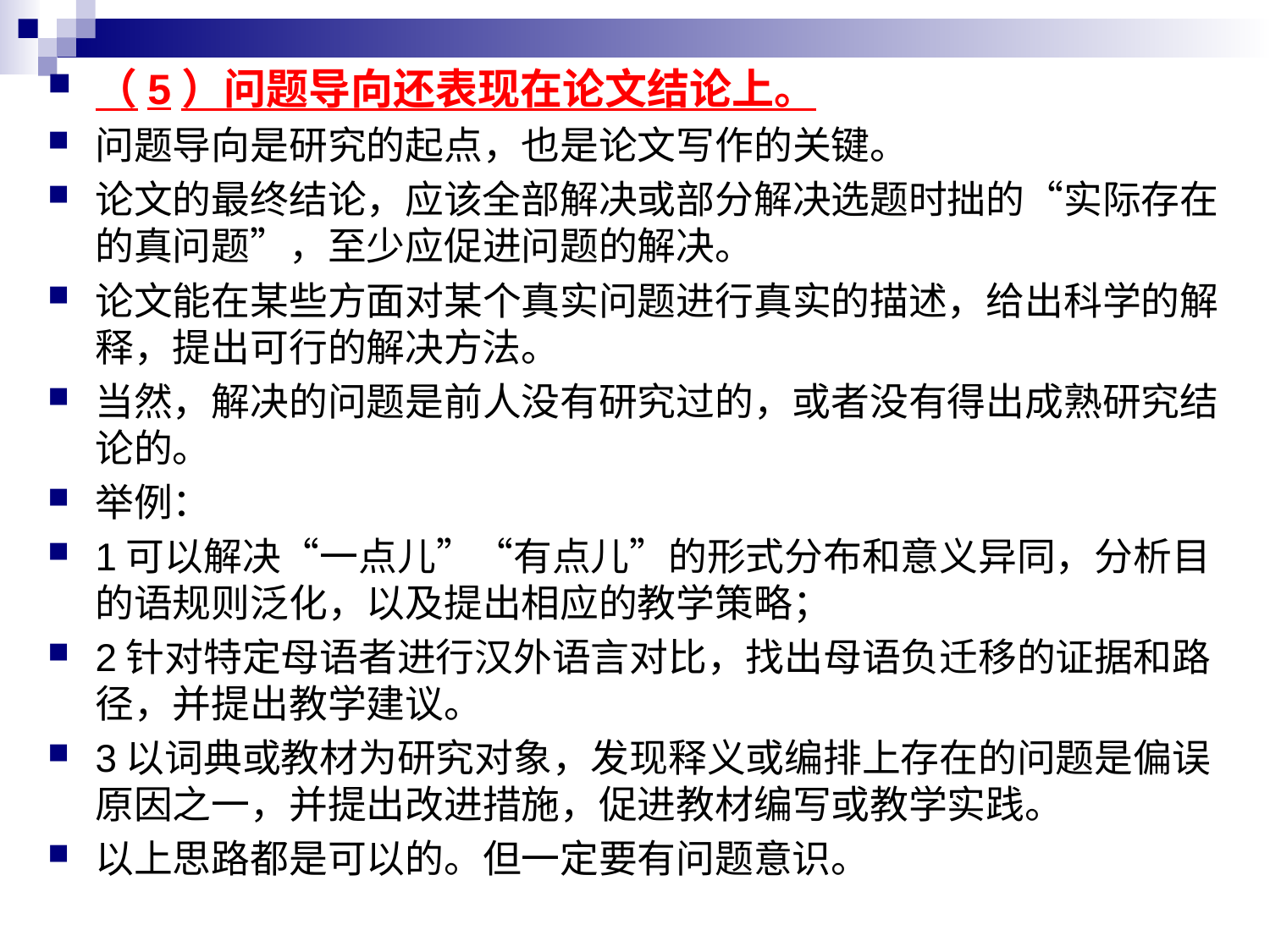

（5）问题导向还表现在论文结论上。
问题导向是研究的起点，也是论文写作的关键。
论文的最终结论，应该全部解决或部分解决选题时拙的“实际存在的真问题”，至少应促进问题的解决。
论文能在某些方面对某个真实问题进行真实的描述，给出科学的解释，提出可行的解决方法。
当然，解决的问题是前人没有研究过的，或者没有得出成熟研究结论的。
举例：
1可以解决“一点儿”“有点儿”的形式分布和意义异同，分析目的语规则泛化，以及提出相应的教学策略；
2针对特定母语者进行汉外语言对比，找出母语负迁移的证据和路径，并提出教学建议。
3以词典或教材为研究对象，发现释义或编排上存在的问题是偏误原因之一，并提出改进措施，促进教材编写或教学实践。
以上思路都是可以的。但一定要有问题意识。